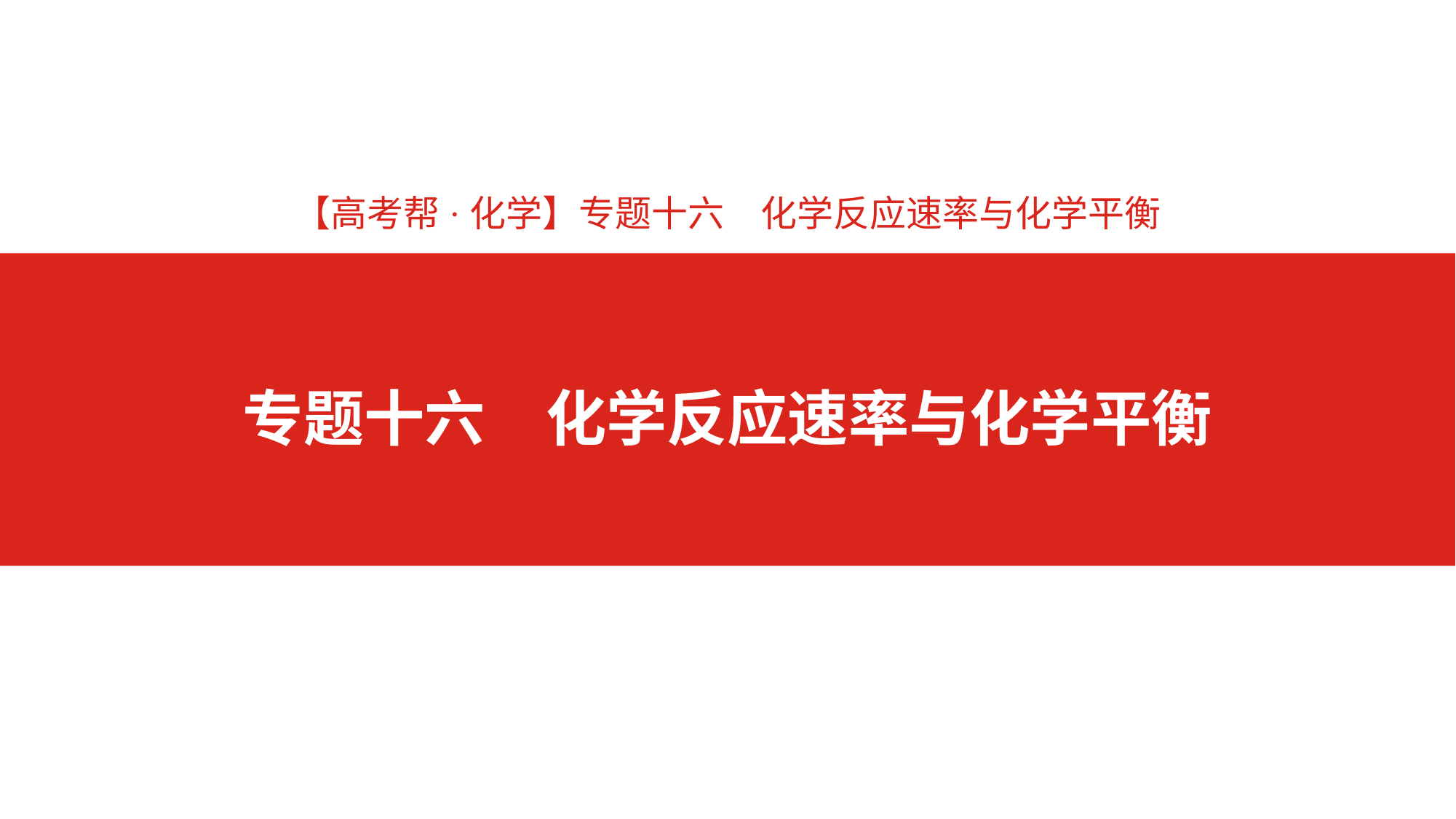

【高考帮·化学】专题十六　化学反应速率与化学平衡
专题十六　化学反应速率与化学平衡